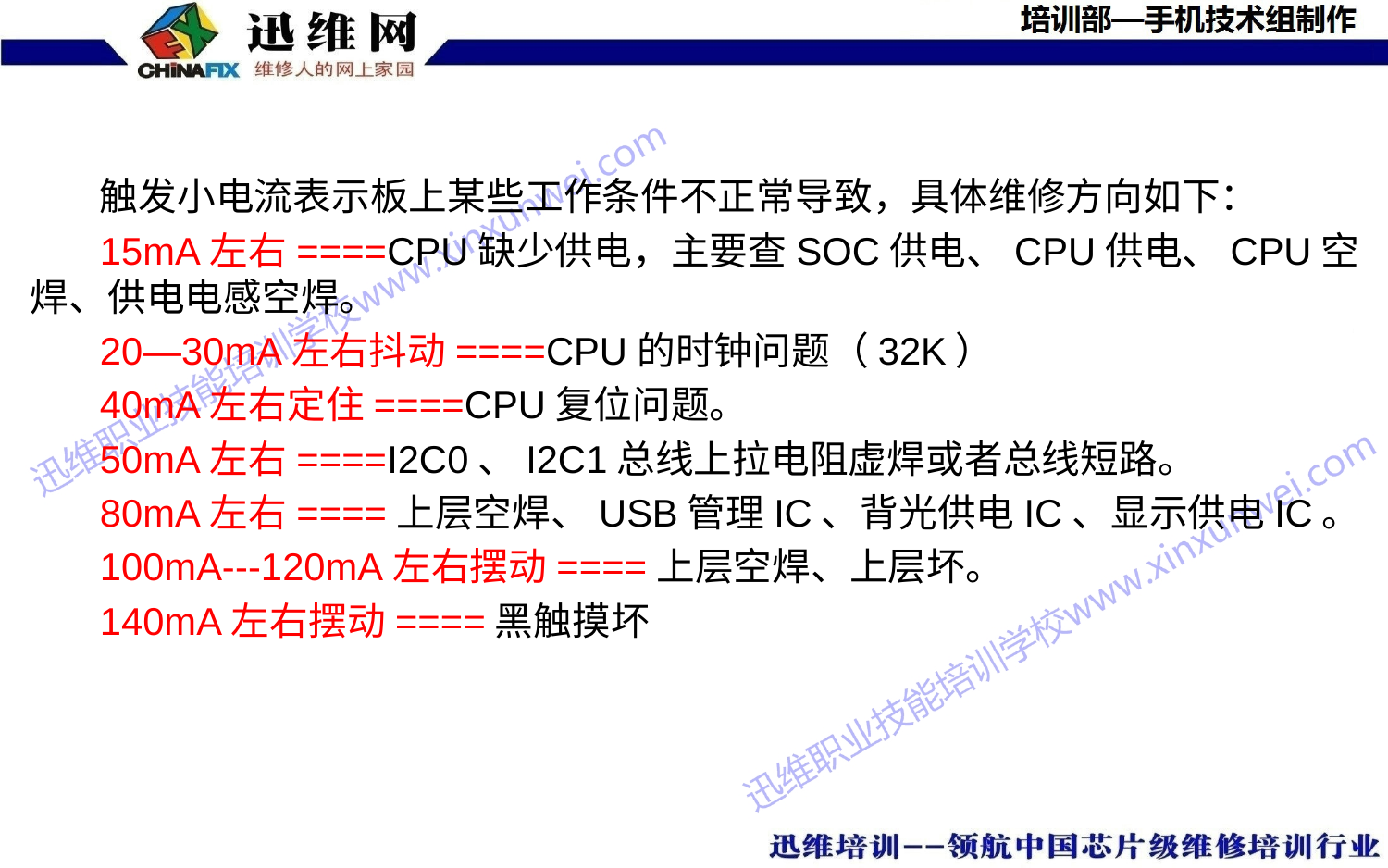

触发小电流表示板上某些工作条件不正常导致，具体维修方向如下：
15mA左右====CPU缺少供电，主要查SOC供电、CPU供电、CPU空焊、供电电感空焊。
20—30mA左右抖动====CPU的时钟问题（32K）
40mA左右定住====CPU复位问题。
50mA左右====I2C0、I2C1总线上拉电阻虚焊或者总线短路。
80mA左右====上层空焊、USB管理IC、背光供电IC、显示供电IC。
100mA---120mA左右摆动====上层空焊、上层坏。
140mA左右摆动====黑触摸坏